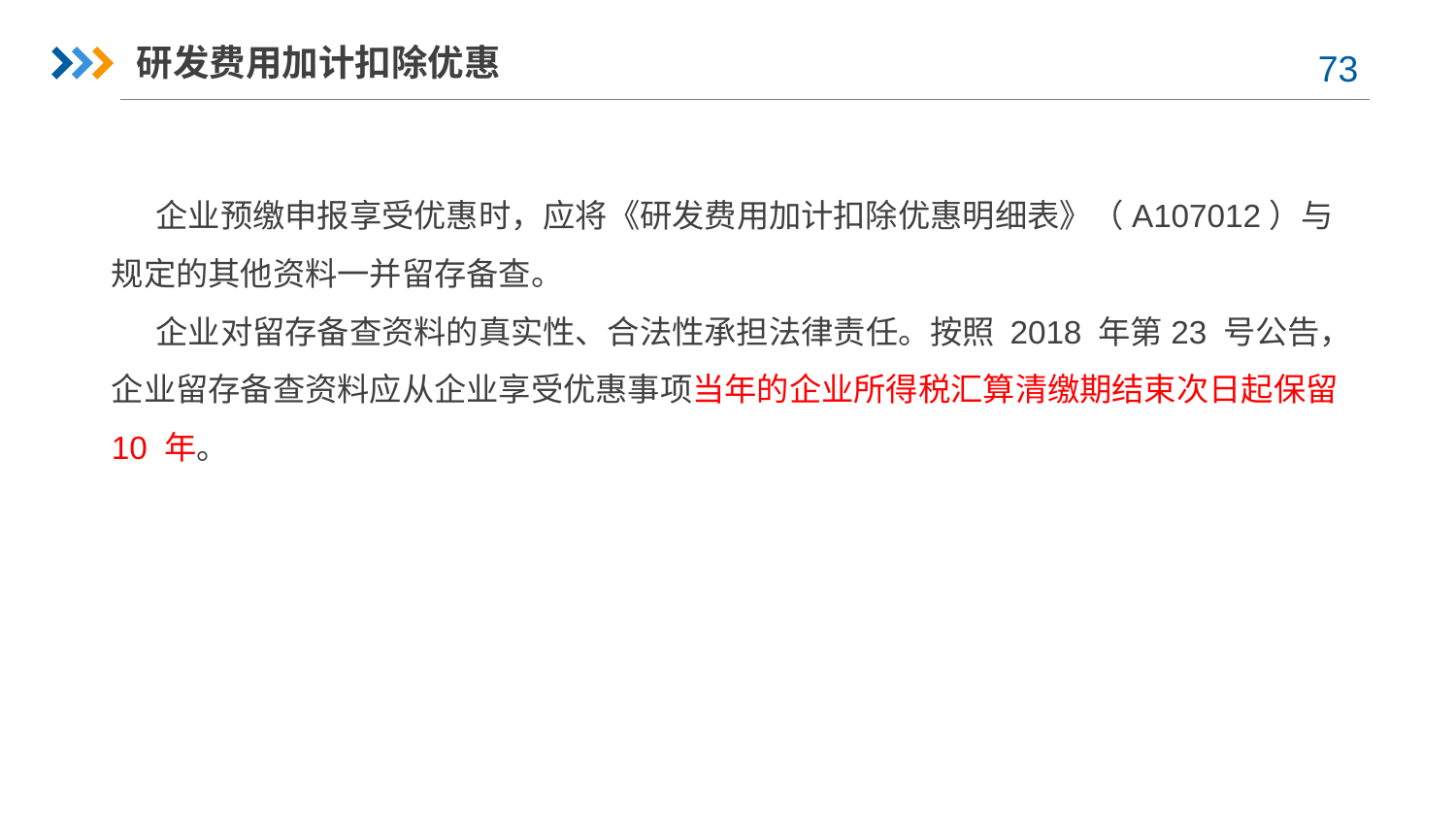

研发费用加计扣除优惠
     企业预缴申报享受优惠时，应将《研发费用加计扣除优惠明细表》（A107012）与规定的其他资料一并留存备查。
     企业对留存备查资料的真实性、合法性承担法律责任。按照 2018 年第23 号公告，企业留存备查资料应从企业享受优惠事项当年的企业所得税汇算清缴期结束次日起保留 10 年。